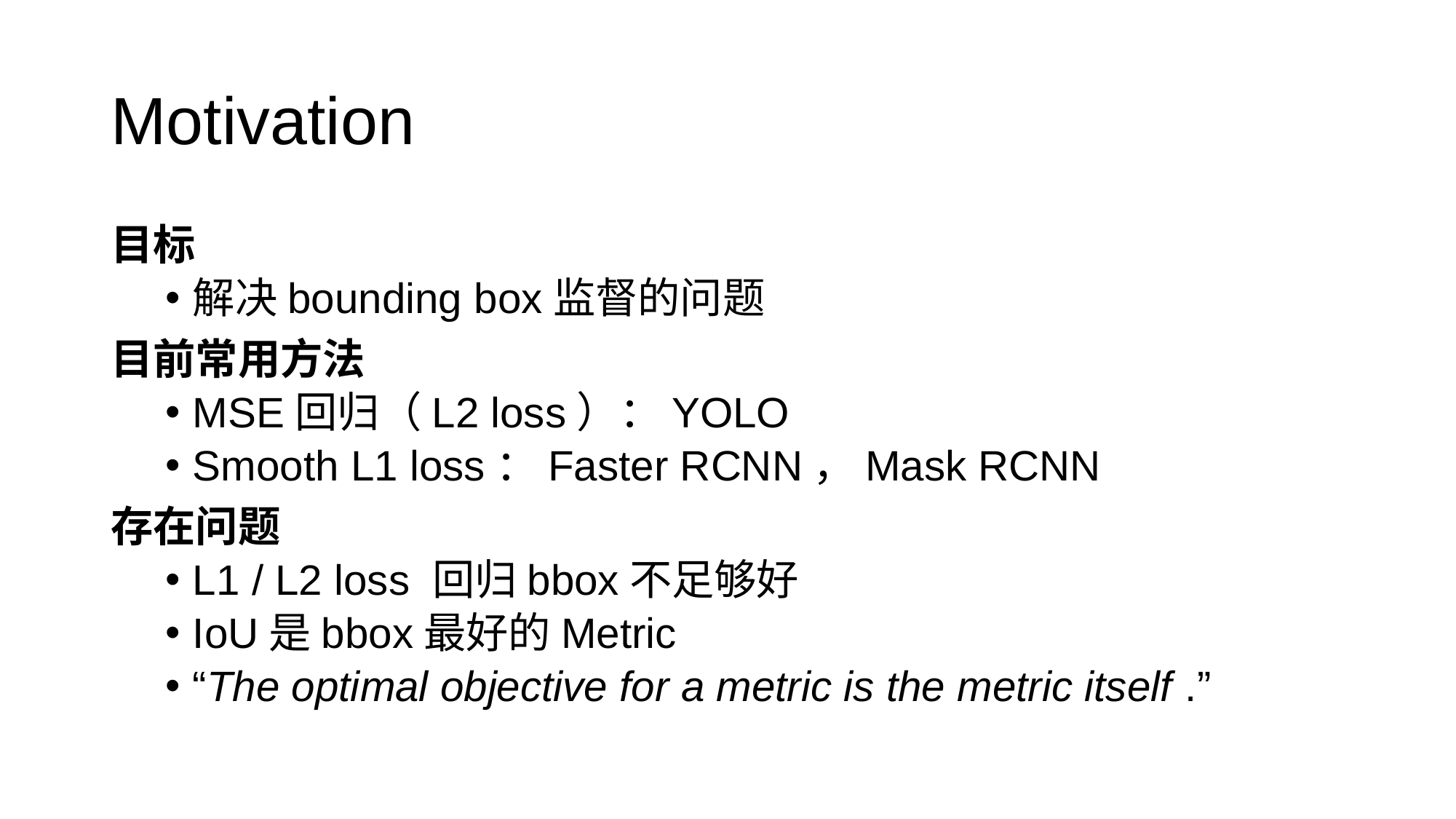

# Motivation
目标
解决bounding box监督的问题
目前常用方法
MSE回归（L2 loss）：YOLO
Smooth L1 loss：Faster RCNN，Mask RCNN
存在问题
L1 / L2 loss 回归bbox不足够好
IoU是bbox最好的Metric
“The optimal objective for a metric is the metric itself .”